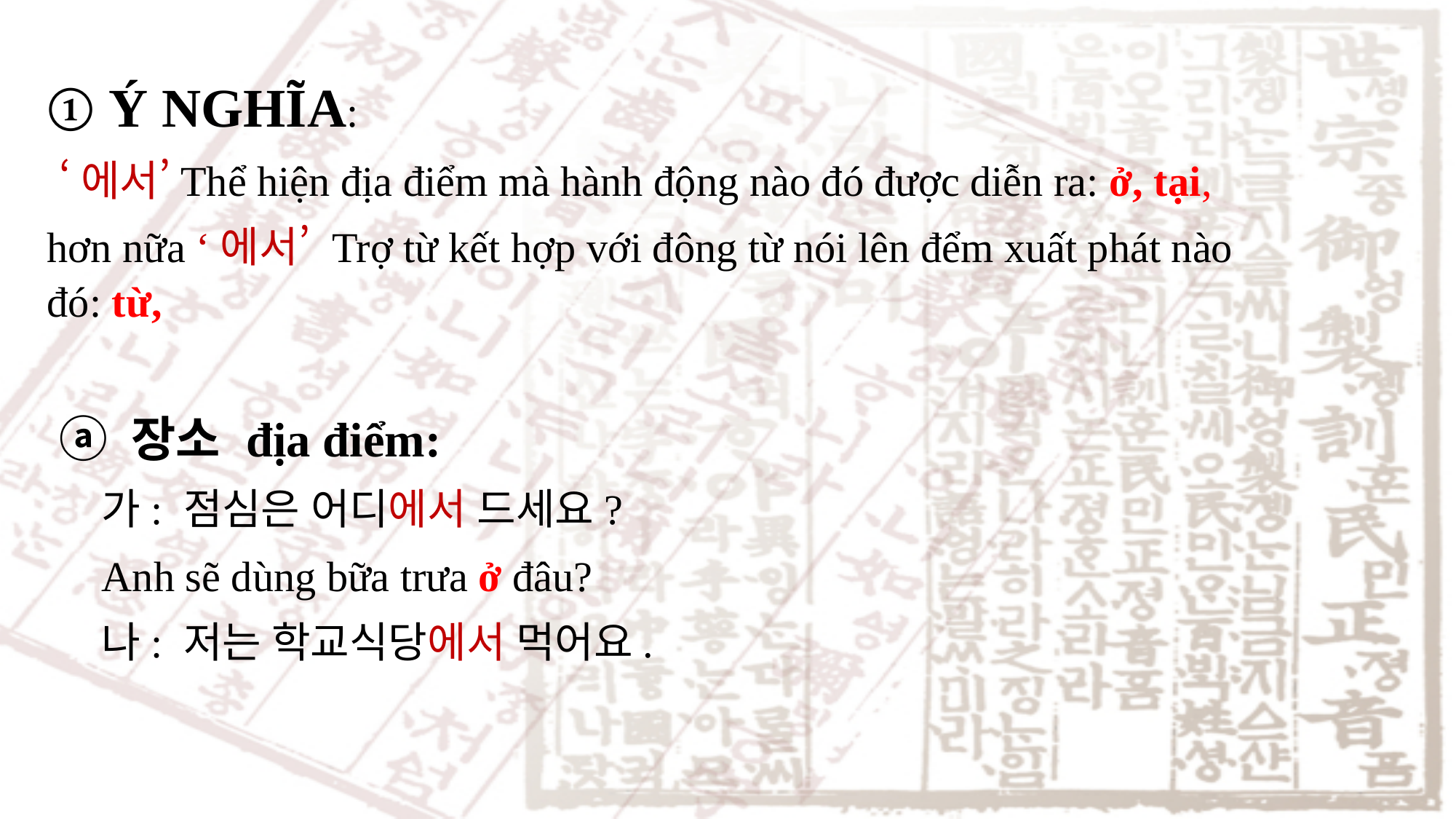

① Ý NGHĨA:
 ‘에서’Thể hiện địa điểm mà hành động nào đó được diễn ra: ở, tại,
hơn nữa ‘에서’ Trợ từ kết hợp với đông từ nói lên đểm xuất phát nào đó: từ,

 ⓐ 장소 địa điểm:
가: 점심은 어디에서 드세요?
Anh sẽ dùng bữa trưa ở đâu?
나: 저는 학교식당에서 먹어요.